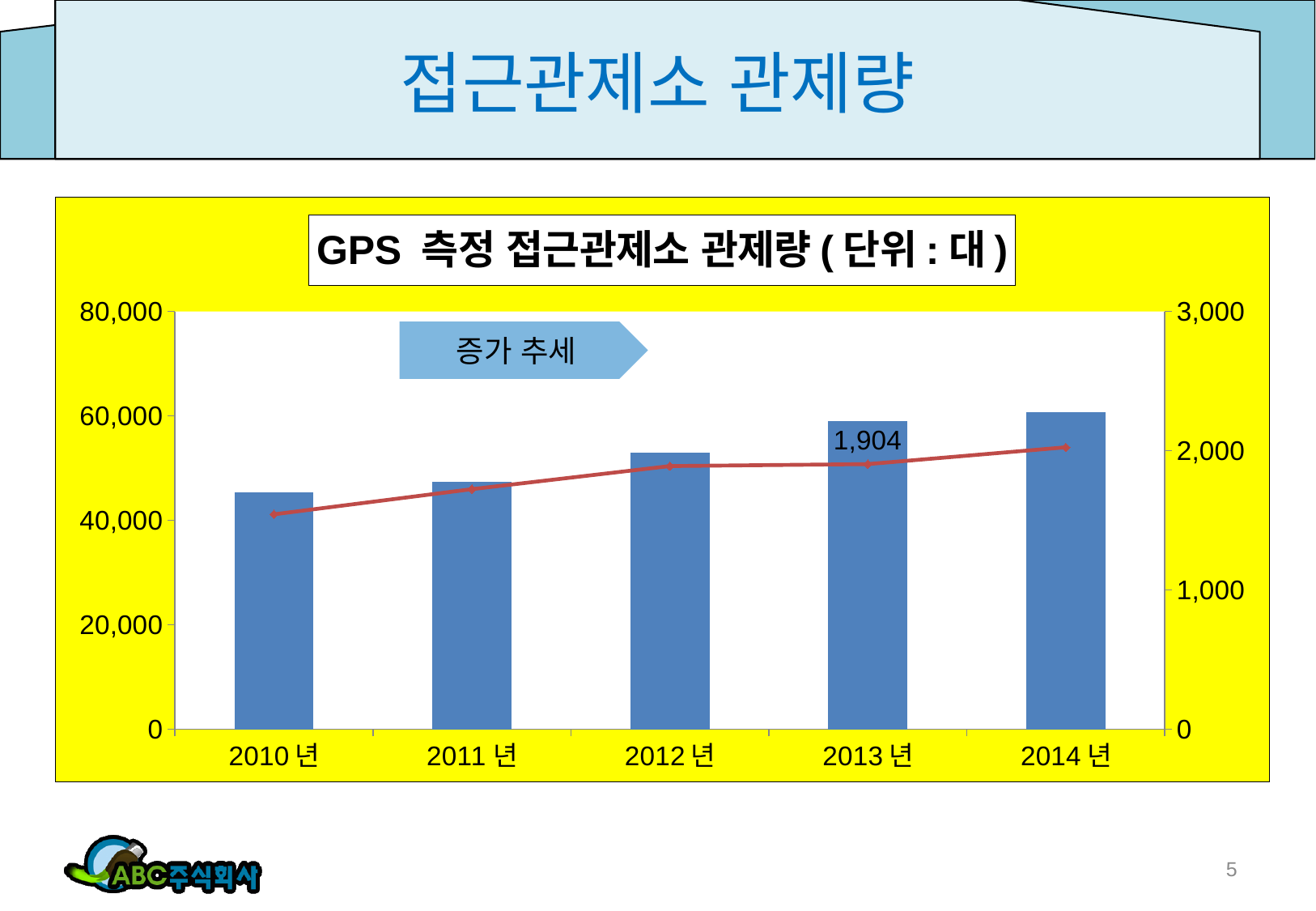

# 접근관제소 관제량

### Chart: GPS 측정 접근관제소 관제량(단위:대)

| Category | 교통량 | 일평균 |
|---|---|---|
| 2010년 | 45334.0 | 1543.0 |
| 2011년 | 47342.0 | 1724.0 |
| 2012년 | 52911.0 | 1890.0 |
| 2013년 | 59030.0 | 1904.0 |
| 2014년 | 60747.0 | 2025.0 |
증가 추세
5